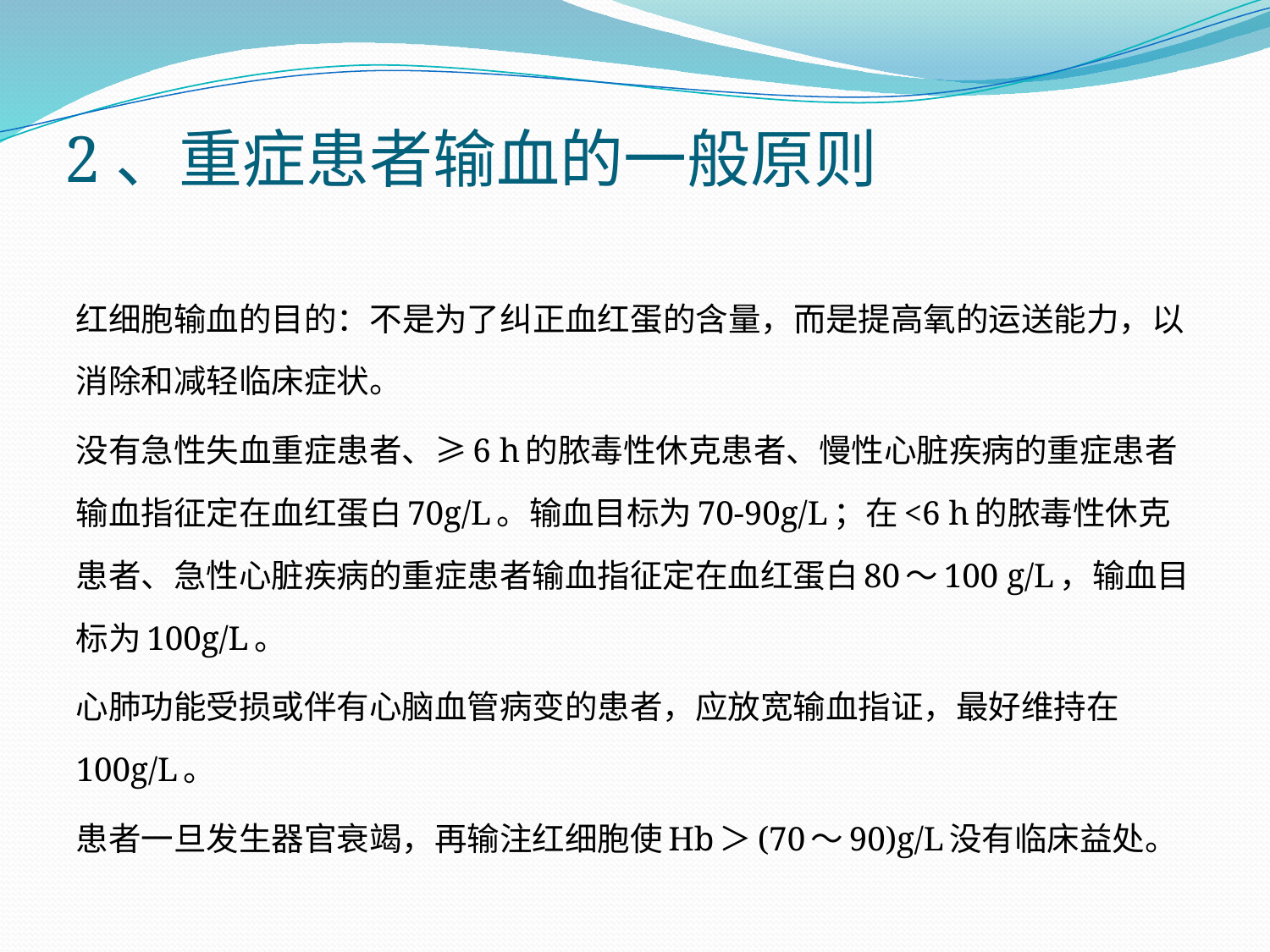

# 2、重症患者输血的一般原则
红细胞输血的目的：不是为了纠正血红蛋的含量，而是提高氧的运送能力，以消除和减轻临床症状。
没有急性失血重症患者、≥6 h的脓毒性休克患者、慢性心脏疾病的重症患者输血指征定在血红蛋白70g/L。输血目标为70-90g/L；在<6 h的脓毒性休克患者、急性心脏疾病的重症患者输血指征定在血红蛋白80～100 g/L，输血目标为100g/L。
心肺功能受损或伴有心脑血管病变的患者，应放宽输血指证，最好维持在100g/L。
患者一旦发生器官衰竭，再输注红细胞使Hb＞(70～90)g/L没有临床益处。